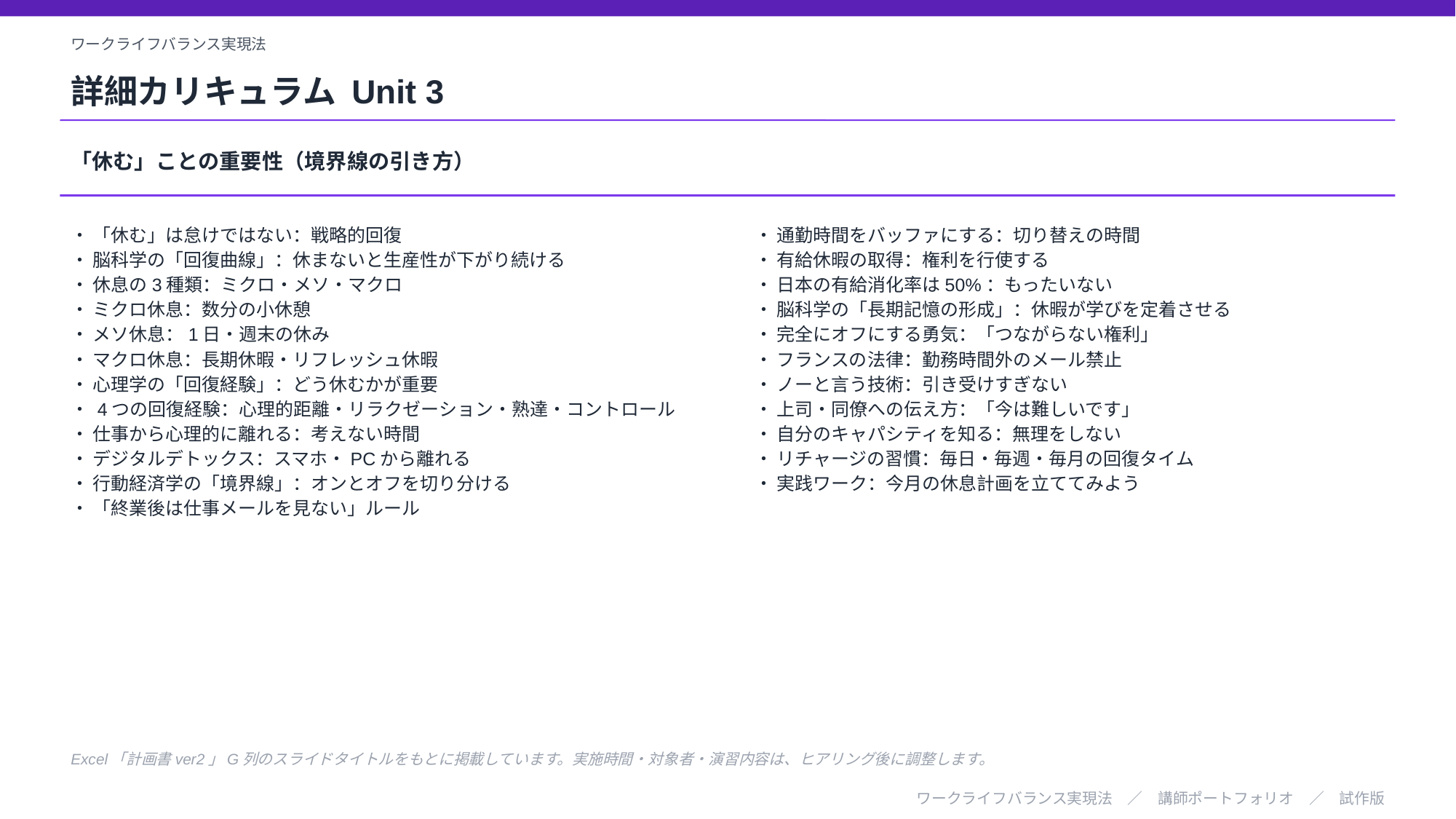

ワークライフバランス実現法
詳細カリキュラム Unit 3

「休む」ことの重要性（境界線の引き方）

・ 「休む」は怠けではない：戦略的回復
・ 脳科学の「回復曲線」：休まないと生産性が下がり続ける
・ 休息の3種類：ミクロ・メソ・マクロ
・ ミクロ休息：数分の小休憩
・ メソ休息：1日・週末の休み
・ マクロ休息：長期休暇・リフレッシュ休暇
・ 心理学の「回復経験」：どう休むかが重要
・ 4つの回復経験：心理的距離・リラクゼーション・熟達・コントロール
・ 仕事から心理的に離れる：考えない時間
・ デジタルデトックス：スマホ・PCから離れる
・ 行動経済学の「境界線」：オンとオフを切り分ける
・ 「終業後は仕事メールを見ない」ルール
・ 通勤時間をバッファにする：切り替えの時間
・ 有給休暇の取得：権利を行使する
・ 日本の有給消化率は50%：もったいない
・ 脳科学の「長期記憶の形成」：休暇が学びを定着させる
・ 完全にオフにする勇気：「つながらない権利」
・ フランスの法律：勤務時間外のメール禁止
・ ノーと言う技術：引き受けすぎない
・ 上司・同僚への伝え方：「今は難しいです」
・ 自分のキャパシティを知る：無理をしない
・ リチャージの習慣：毎日・毎週・毎月の回復タイム
・ 実践ワーク：今月の休息計画を立ててみよう
Excel「計画書ver2」G列のスライドタイトルをもとに掲載しています。実施時間・対象者・演習内容は、ヒアリング後に調整します。
ワークライフバランス実現法　／　講師ポートフォリオ　／　試作版